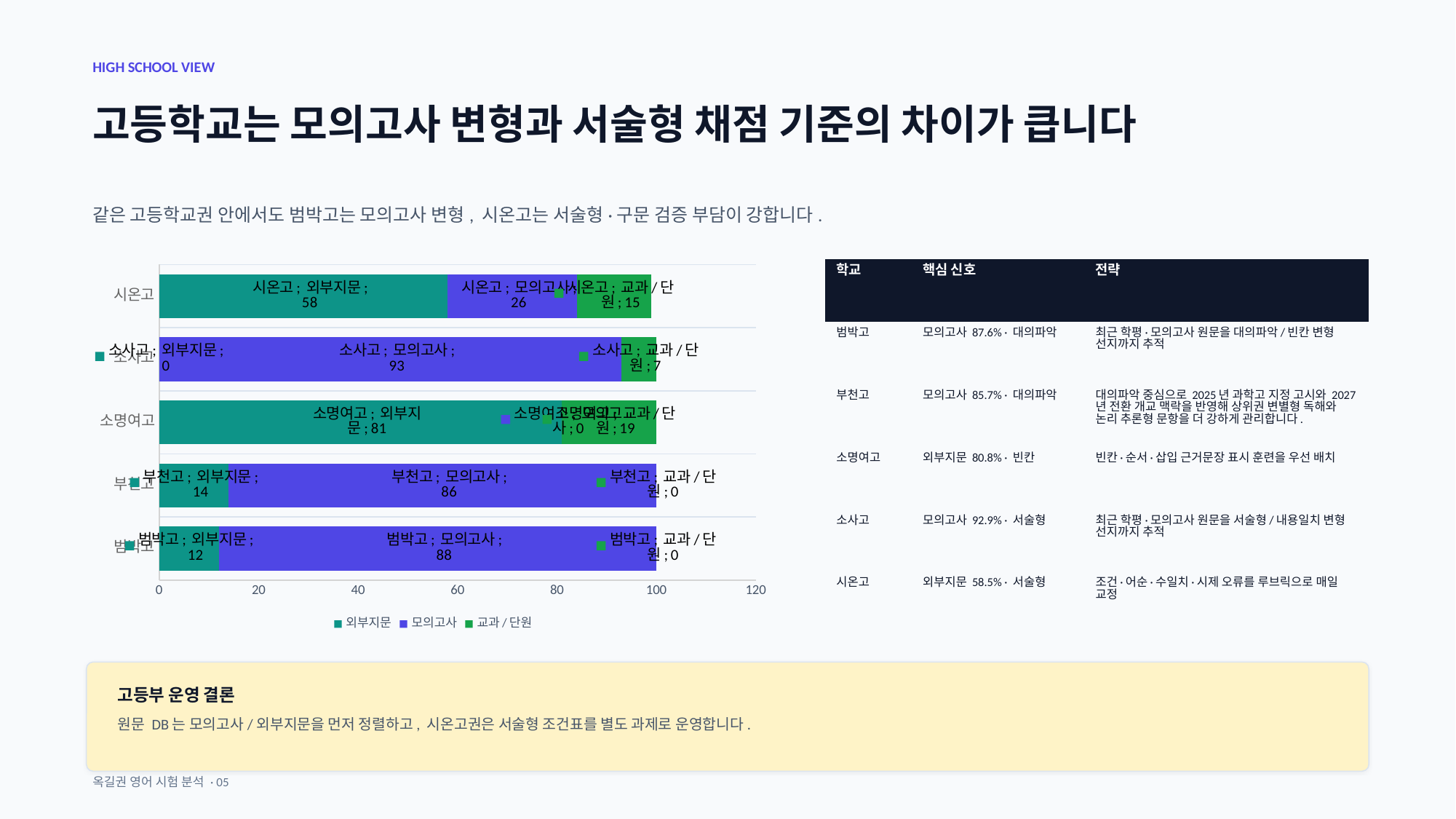

HIGH SCHOOL VIEW
고등학교는 모의고사 변형과 서술형 채점 기준의 차이가 큽니다
같은 고등학교권 안에서도 범박고는 모의고사 변형, 시온고는 서술형·구문 검증 부담이 강합니다.

### Chart

| Category |  |  |  |
|---|---|---|---|
| 범박고 | 12.0 | 88.0 | 0.0 |
| 부천고 | 14.0 | 86.0 | 0.0 |
| 소명여고 | 81.0 | 0.0 | 19.0 |
| 소사고 | 0.0 | 93.0 | 7.0 |
| 시온고 | 58.0 | 26.0 | 15.0 |
| 학교 | 핵심 신호 | 전략 |
| --- | --- | --- |
| 범박고 | 모의고사 87.6% · 대의파악 | 최근 학평·모의고사 원문을 대의파악/빈칸 변형 선지까지 추적 |
| 부천고 | 모의고사 85.7% · 대의파악 | 대의파악 중심으로 2025년 과학고 지정 고시와 2027년 전환 개교 맥락을 반영해 상위권 변별형 독해와 논리 추론형 문항을 더 강하게 관리합니다. |
| 소명여고 | 외부지문 80.8% · 빈칸 | 빈칸·순서·삽입 근거문장 표시 훈련을 우선 배치 |
| 소사고 | 모의고사 92.9% · 서술형 | 최근 학평·모의고사 원문을 서술형/내용일치 변형 선지까지 추적 |
| 시온고 | 외부지문 58.5% · 서술형 | 조건·어순·수일치·시제 오류를 루브릭으로 매일 교정 |

고등부 운영 결론
원문 DB는 모의고사/외부지문을 먼저 정렬하고, 시온고권은 서술형 조건표를 별도 과제로 운영합니다.
옥길권 영어 시험 분석 · 05